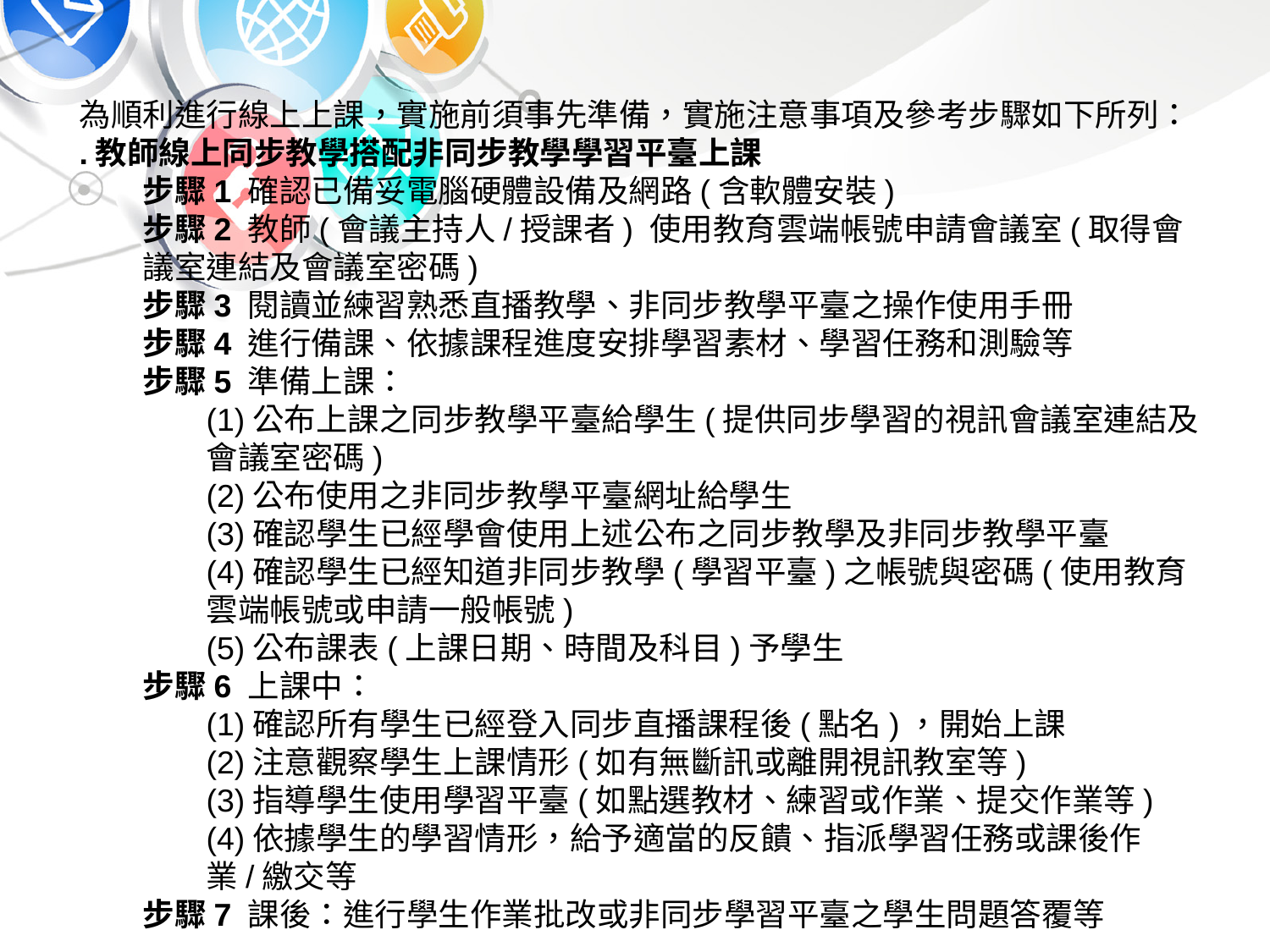

為順利進行線上上課，實施前須事先準備，實施注意事項及參考步驟如下所列：
.教師線上同步教學搭配非同步教學學習平臺上課
步驟1 確認已備妥電腦硬體設備及網路(含軟體安裝)
步驟2 教師(會議主持人/授課者) 使用教育雲端帳號申請會議室(取得會議室連結及會議室密碼)
步驟3 閱讀並練習熟悉直播教學、非同步教學平臺之操作使用手冊
步驟4 進行備課、依據課程進度安排學習素材、學習任務和測驗等
步驟5 準備上課：
(1)公布上課之同步教學平臺給學生(提供同步學習的視訊會議室連結及會議室密碼)
(2)公布使用之非同步教學平臺網址給學生
(3)確認學生已經學會使用上述公布之同步教學及非同步教學平臺
(4)確認學生已經知道非同步教學(學習平臺)之帳號與密碼(使用教育雲端帳號或申請一般帳號)
(5)公布課表(上課日期、時間及科目)予學生
步驟6 上課中：
(1)確認所有學生已經登入同步直播課程後(點名)，開始上課
(2)注意觀察學生上課情形(如有無斷訊或離開視訊教室等)
(3)指導學生使用學習平臺(如點選教材、練習或作業、提交作業等)
(4)依據學生的學習情形，給予適當的反饋、指派學習任務或課後作業/繳交等
步驟7 課後：進行學生作業批改或非同步學習平臺之學生問題答覆等